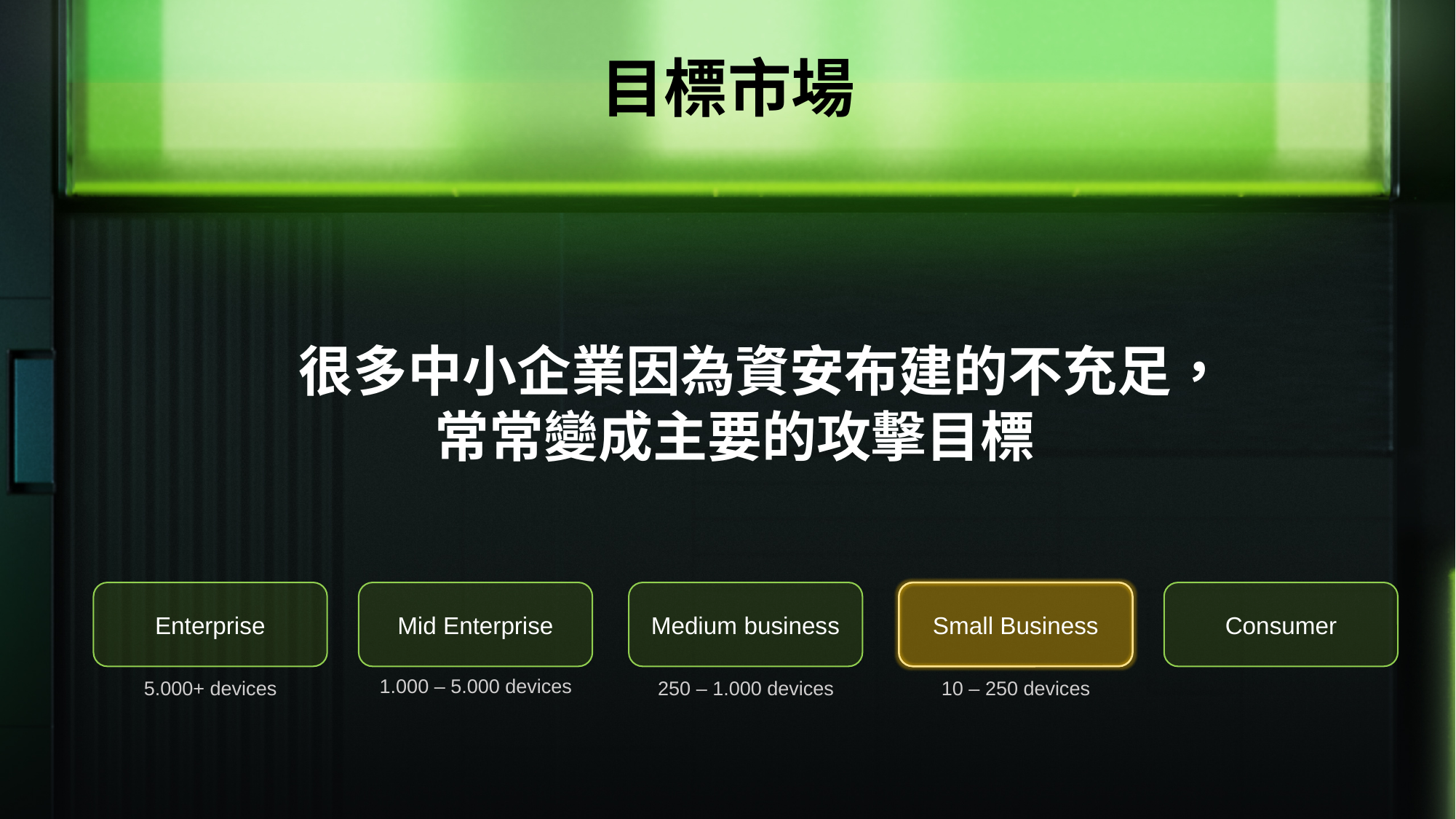

目標市場
很多中小企業因為資安布建的不充足，常常變成主要的攻擊目標
Enterprise
Mid Enterprise
Medium business
Small Business

10 – 250 devices
Consumer
1.000 – 5.000 devices
5.000+ devices
250 – 1.000 devices